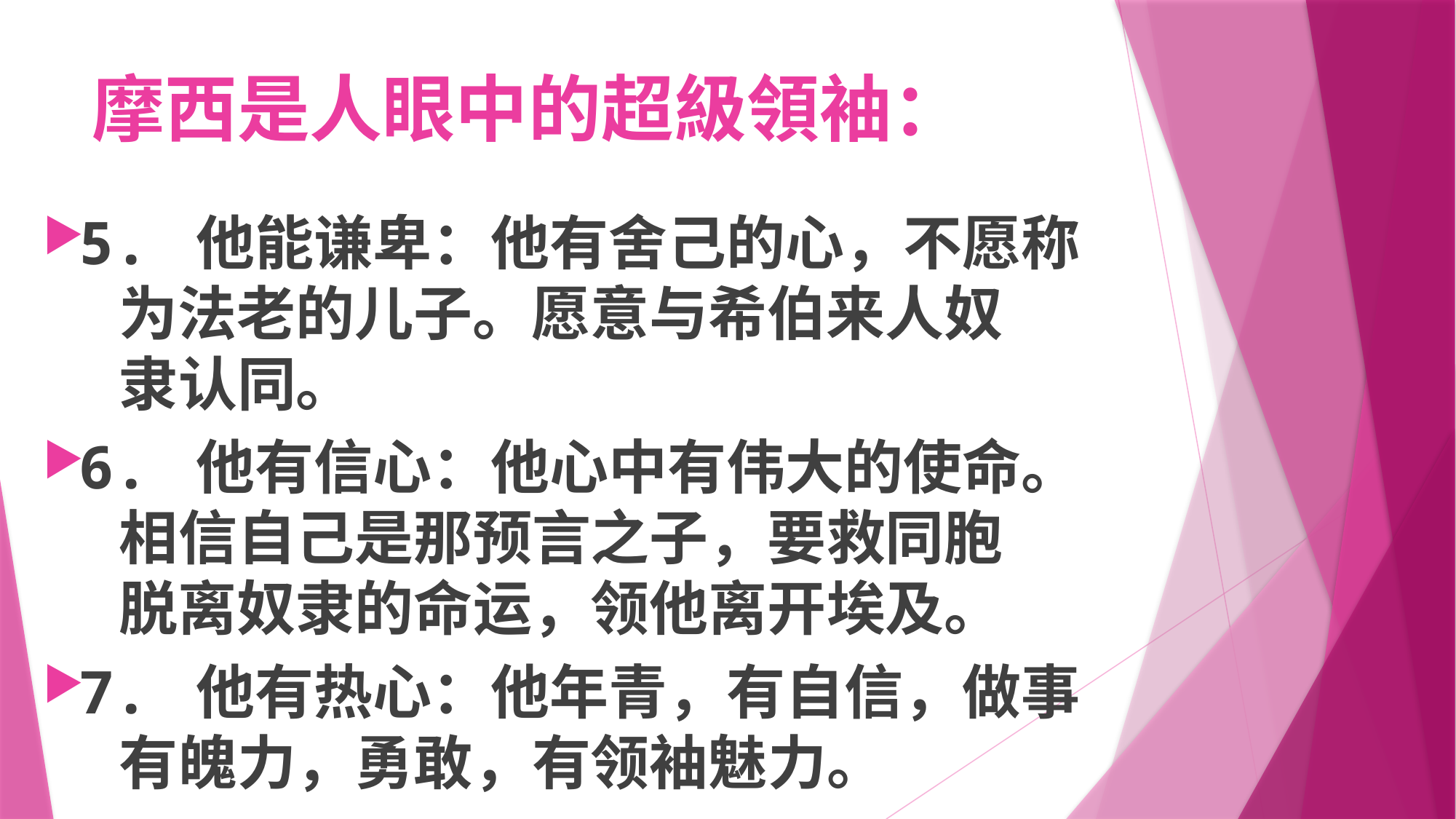

# 摩西是人眼中的超級領袖：
5. 他能谦卑：他有舍己的心，不愿称
   为法老的儿子。愿意与希伯来人奴
   隶认同。
6. 他有信心：他心中有伟大的使命。
   相信自己是那预言之子，要救同胞
   脱离奴隶的命运，领他离开埃及。
7. 他有热心：他年青，有自信，做事
   有魄力，勇敢，有领袖魅力。